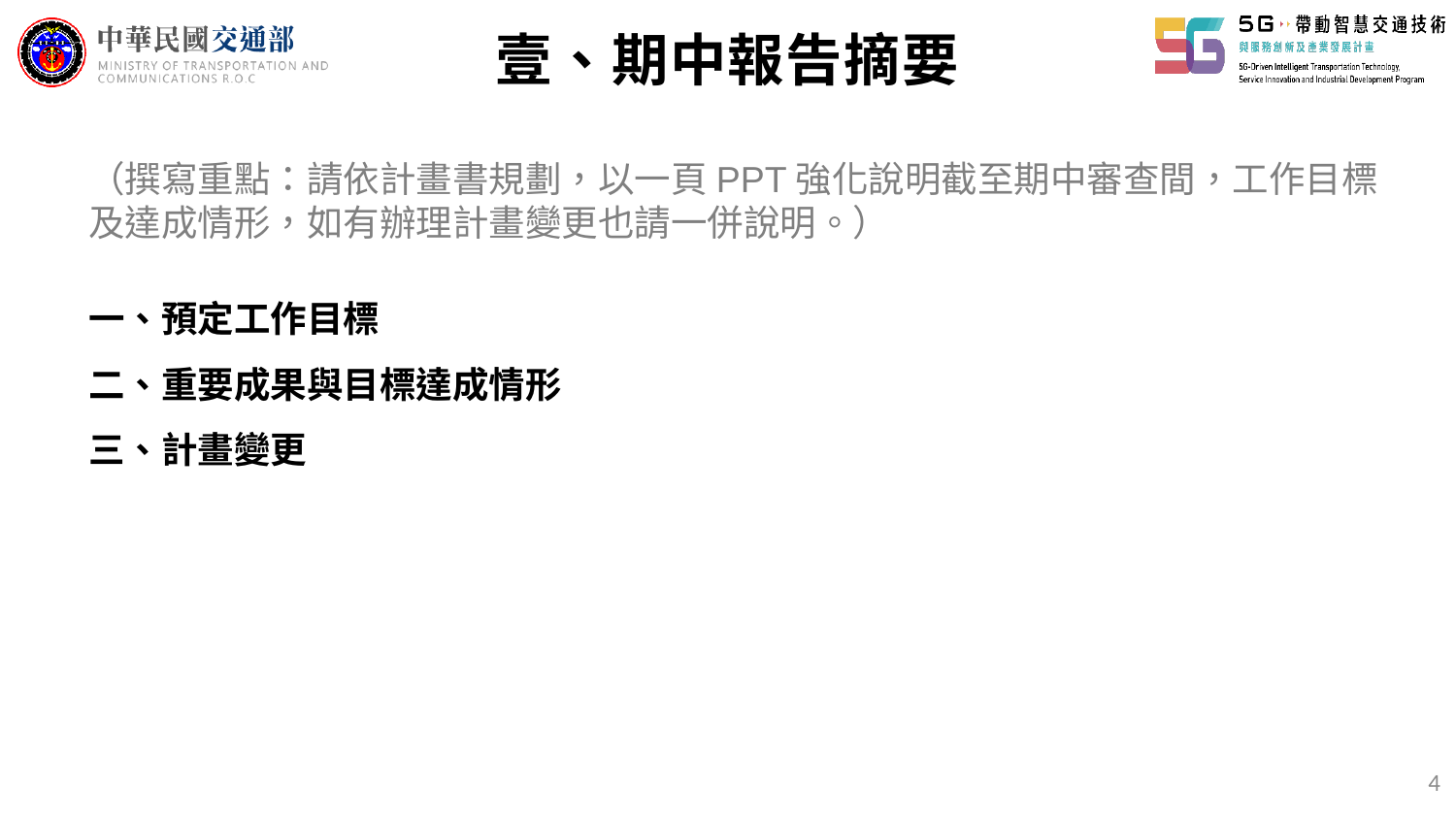

壹、期中報告摘要
（撰寫重點：請依計畫書規劃，以一頁PPT強化說明截至期中審查間，工作目標及達成情形，如有辦理計畫變更也請一併說明。）
一、預定工作目標
二、重要成果與目標達成情形
三、計畫變更
4